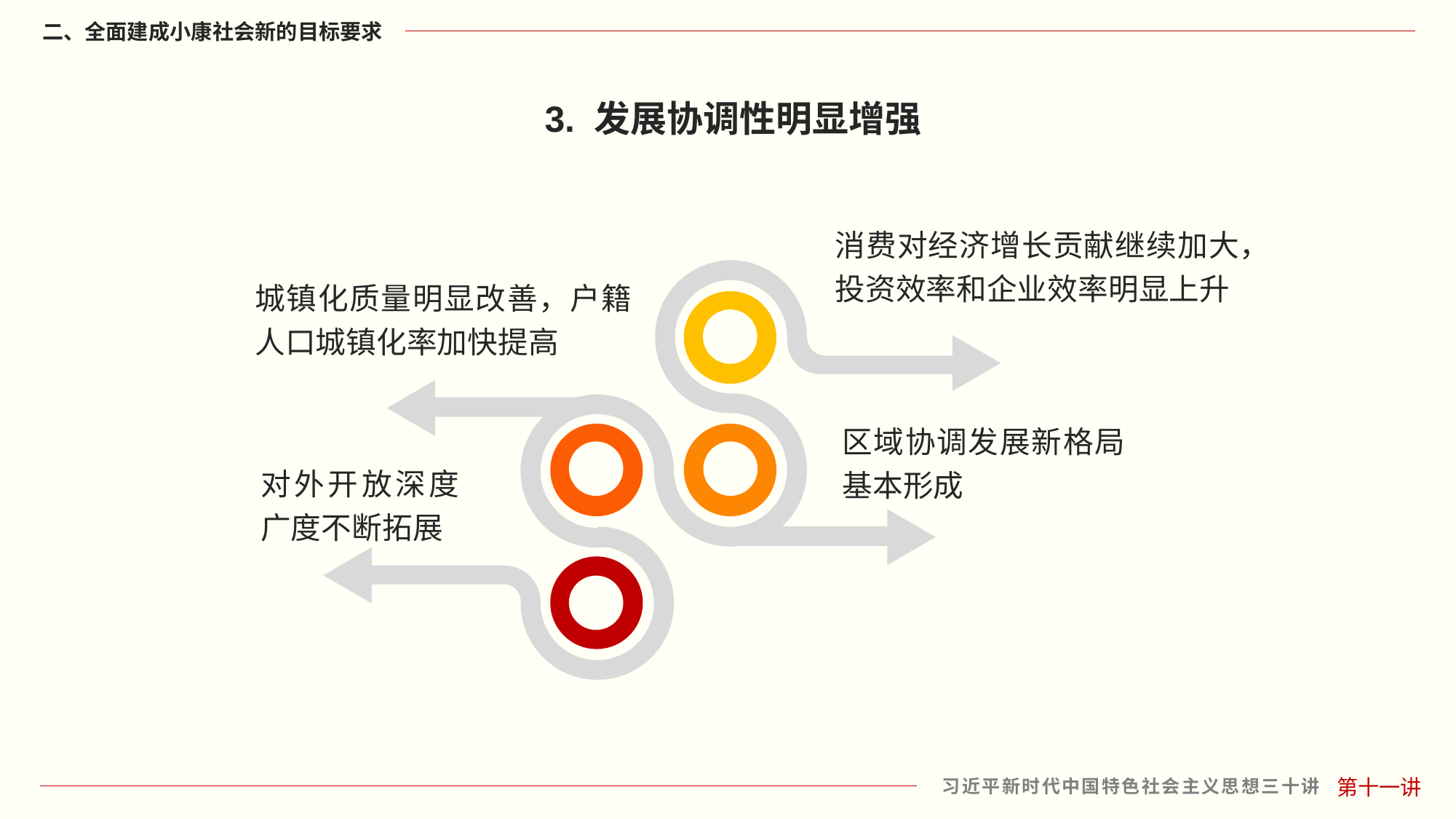

3. 发展协调性明显增强
消费对经济增长贡献继续加大，投资效率和企业效率明显上升

城镇化质量明显改善，户籍人口城镇化率加快提高
区域协调发展新格局基本形成
对外开放深度广度不断拓展